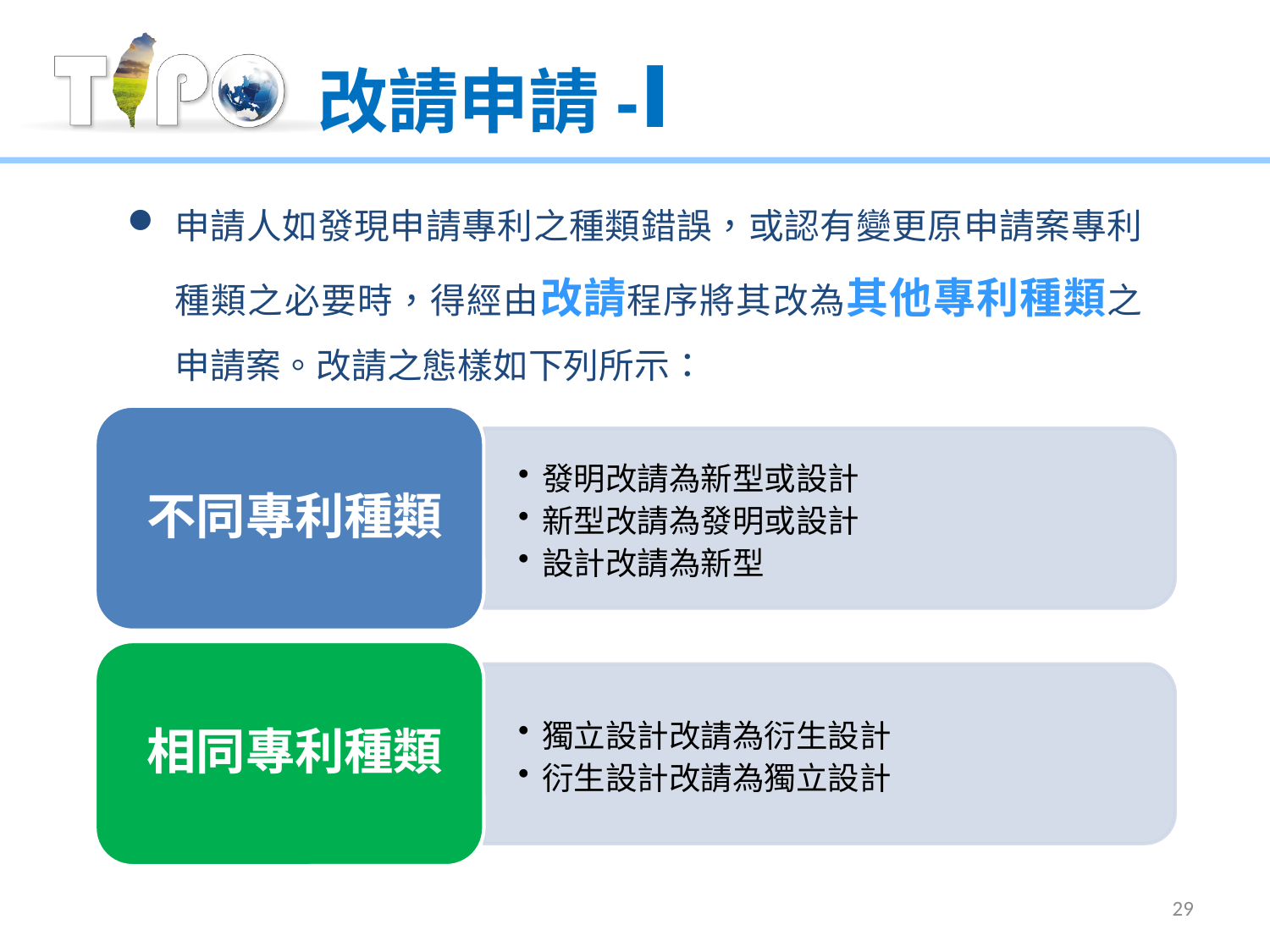

# 改請申請-Ⅰ
申請人如發現申請專利之種類錯誤，或認有變更原申請案專利種類之必要時，得經由改請程序將其改為其他專利種類之申請案。改請之態樣如下列所示：
發明改請為新型或設計
新型改請為發明或設計
設計改請為新型
不同專利種類
獨立設計改請為衍生設計
衍生設計改請為獨立設計
相同專利種類
29